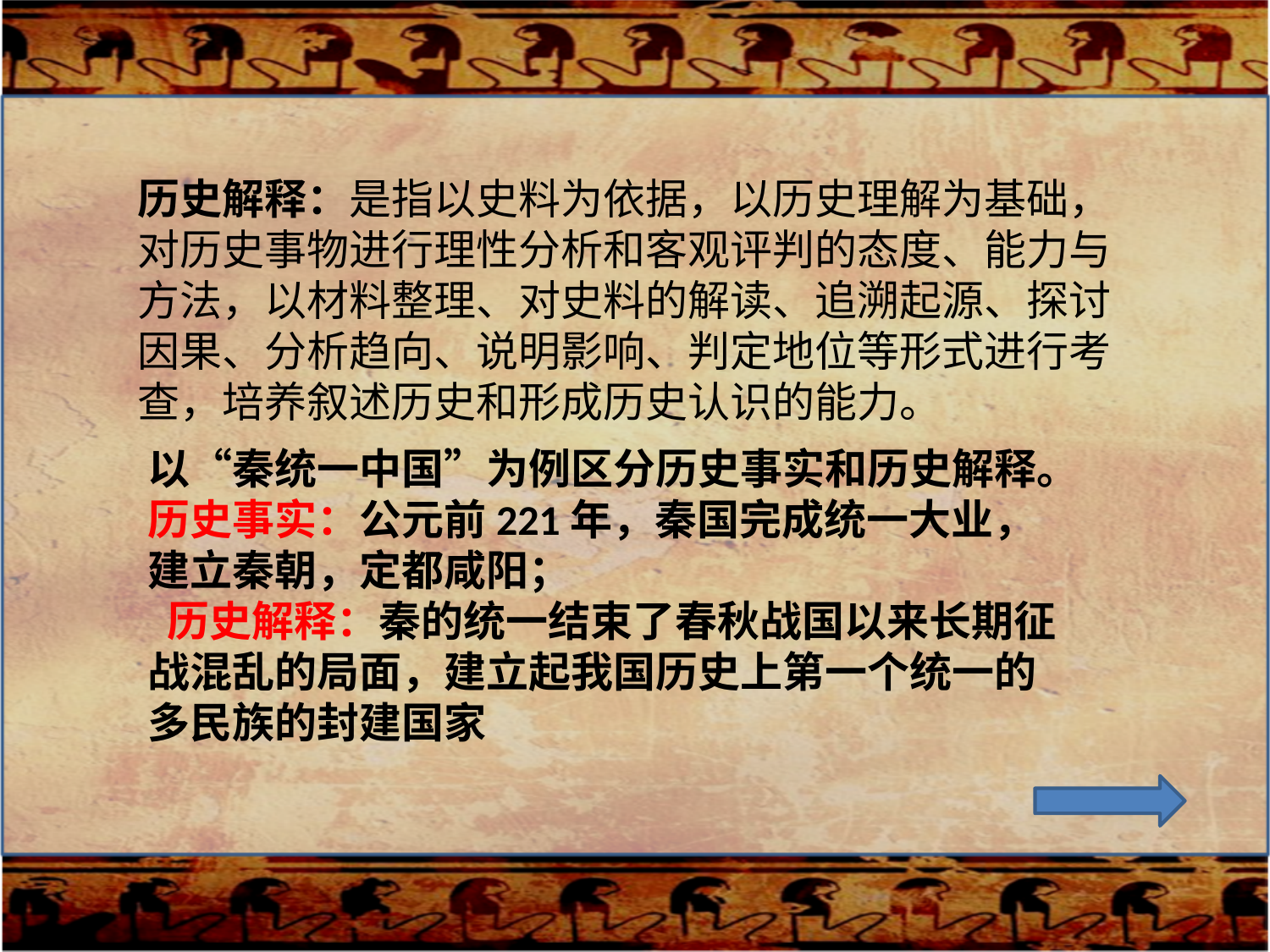

历史解释：是指以史料为依据，以历史理解为基础，对历史事物进行理性分析和客观评判的态度、能力与方法，以材料整理、对史料的解读、追溯起源、探讨因果、分析趋向、说明影响、判定地位等形式进行考查，培养叙述历史和形成历史认识的能力。
以“秦统一中国”为例区分历史事实和历史解释。
历史事实：公元前221年，秦国完成统一大业，建立秦朝，定都咸阳；
 历史解释：秦的统一结束了春秋战国以来长期征战混乱的局面，建立起我国历史上第一个统一的多民族的封建国家